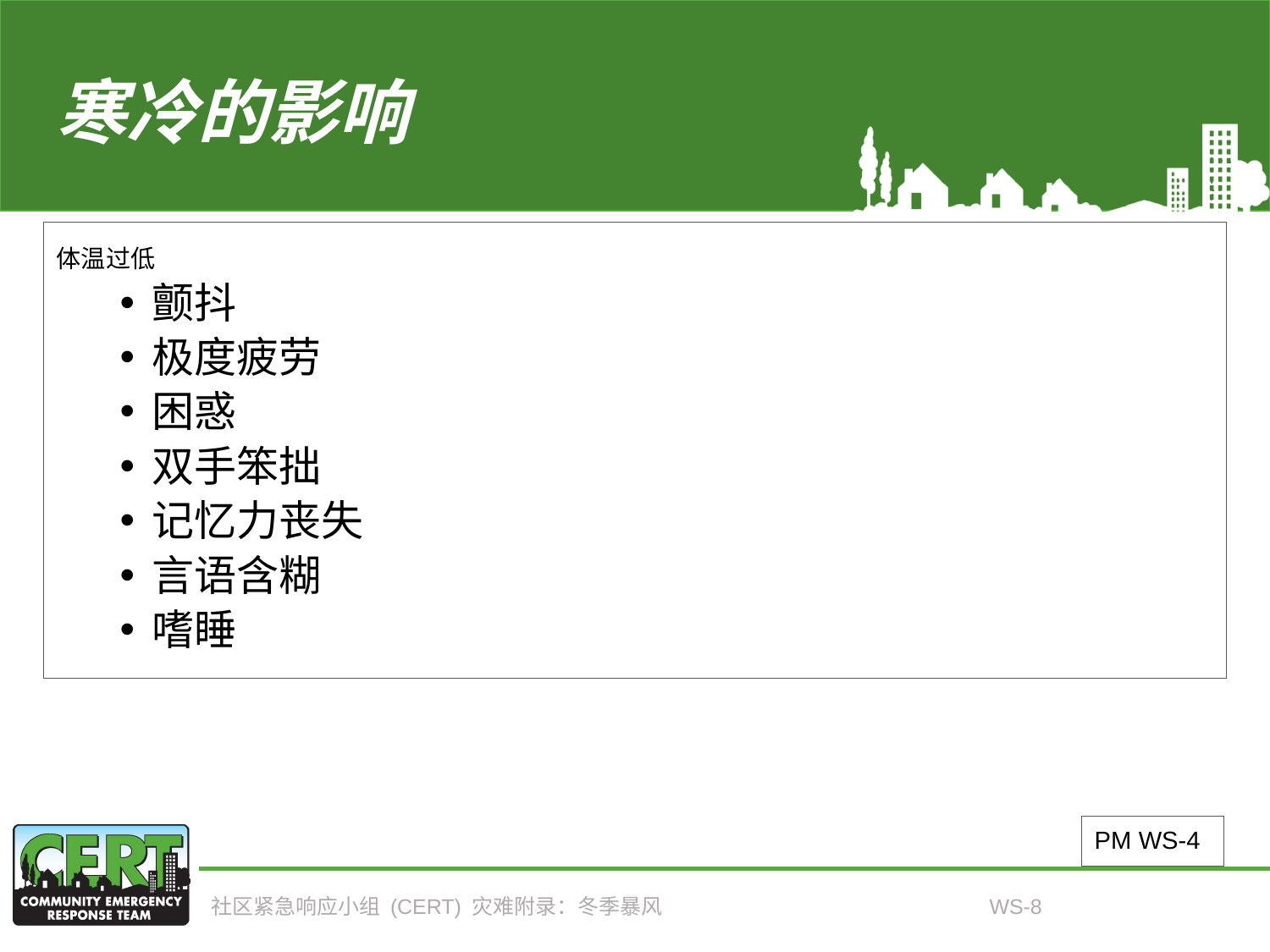

# 寒冷的影响
体温过低
颤抖
极度疲劳
困惑
双手笨拙
记忆力丧失
言语含糊
嗜睡
PM WS-4
社区紧急响应小组 (CERT) 灾难附录：冬季暴风
WS-8